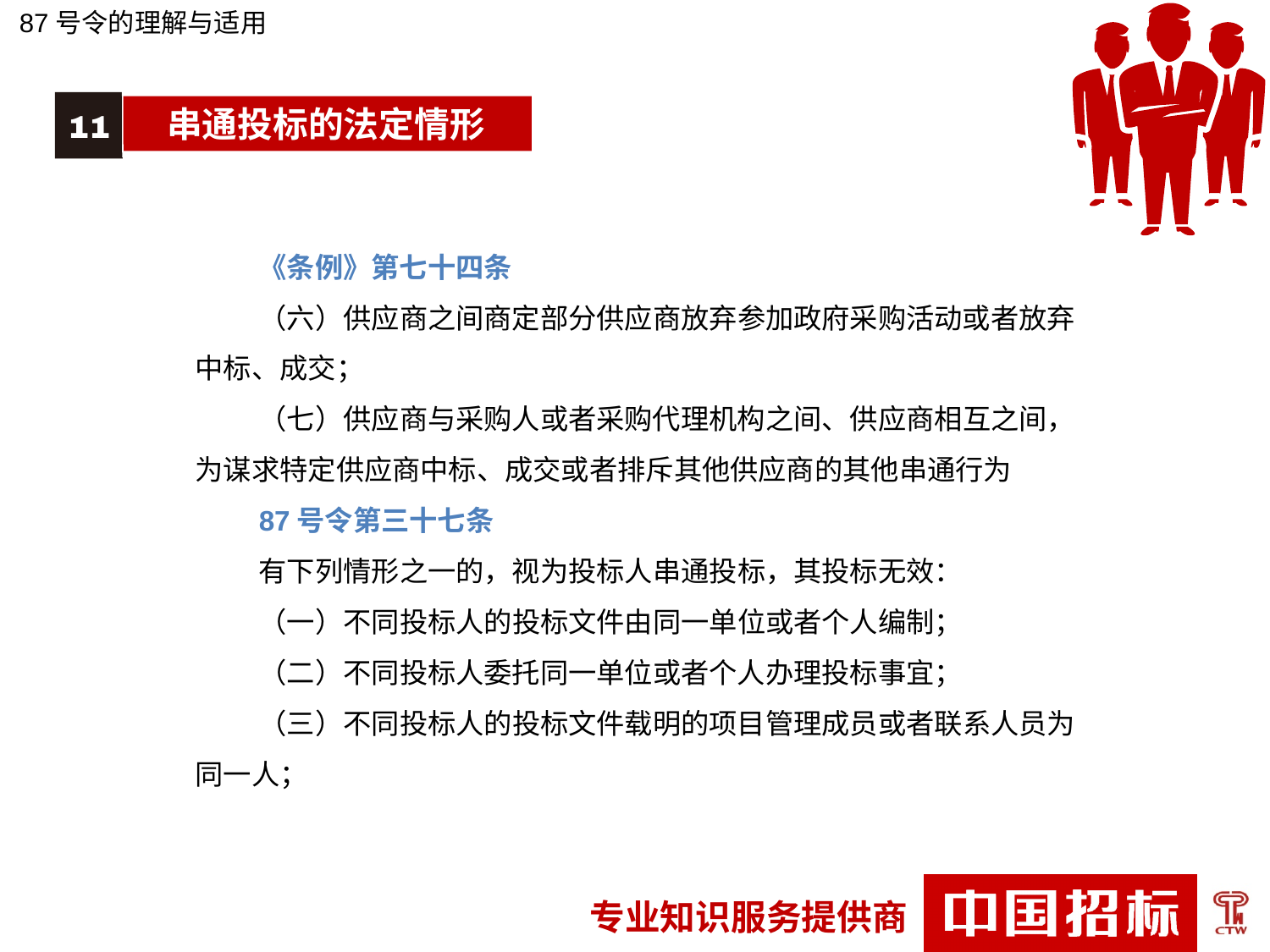

87号令的理解与适用

11
串通投标的法定情形
《条例》第七十四条
（六）供应商之间商定部分供应商放弃参加政府采购活动或者放弃中标、成交；
（七）供应商与采购人或者采购代理机构之间、供应商相互之间，为谋求特定供应商中标、成交或者排斥其他供应商的其他串通行为
87号令第三十七条
有下列情形之一的，视为投标人串通投标，其投标无效：
（一）不同投标人的投标文件由同一单位或者个人编制；
（二）不同投标人委托同一单位或者个人办理投标事宜；
（三）不同投标人的投标文件载明的项目管理成员或者联系人员为同一人；